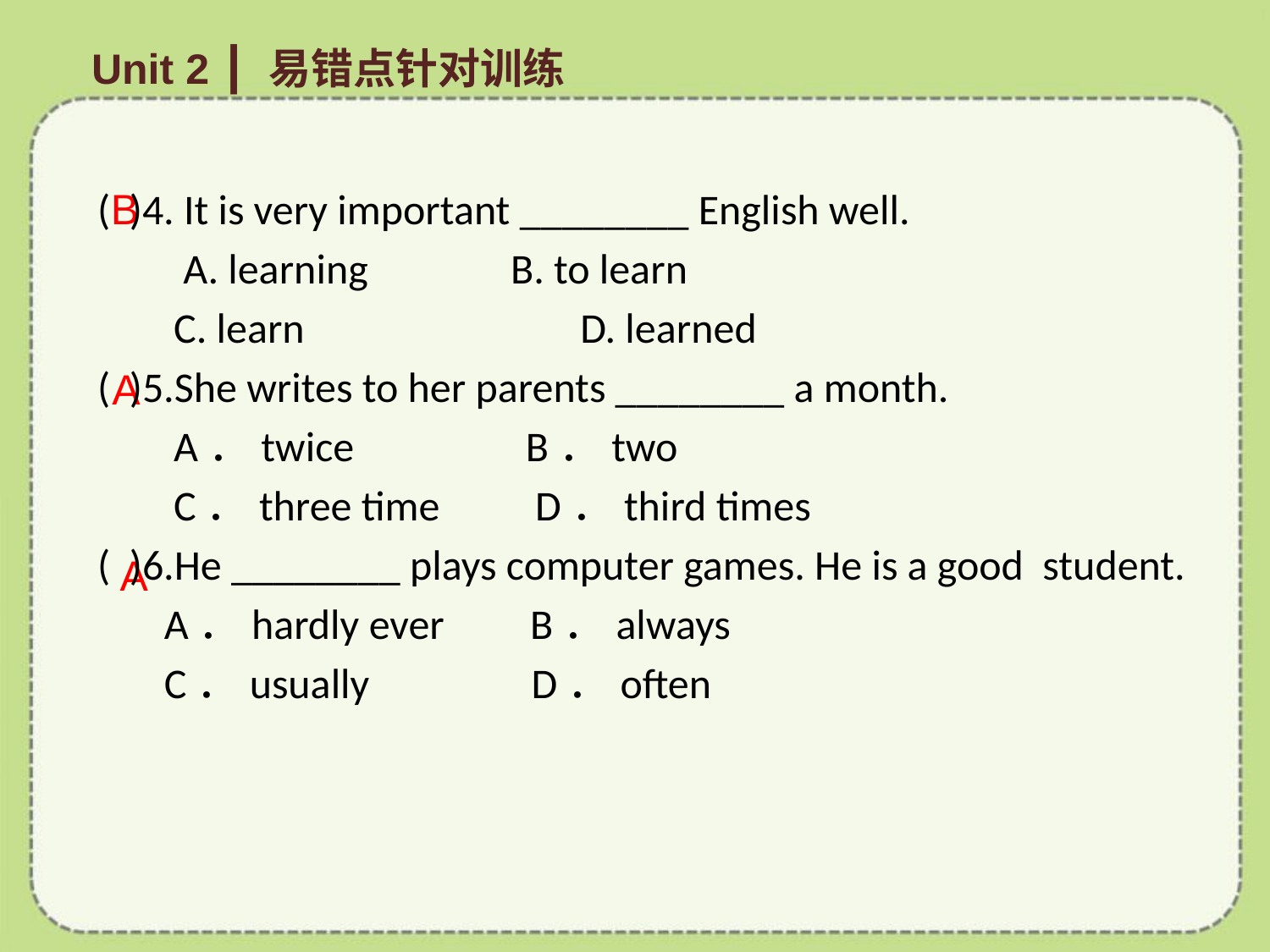

Unit 2 ┃ 易错点针对训练
# (  )4. It is very important ________ English well.
	    A. learning               B. to learn
        C. learn	                   D. learned
(  )5.She writes to her parents ________ a month.
        A．twice                  B．two
        C．three time          D．third times
(  )6.He ________ plays computer games. He is a good  student.
       A．hardly ever         B．always
       C．usually                 D．often
B
A

A